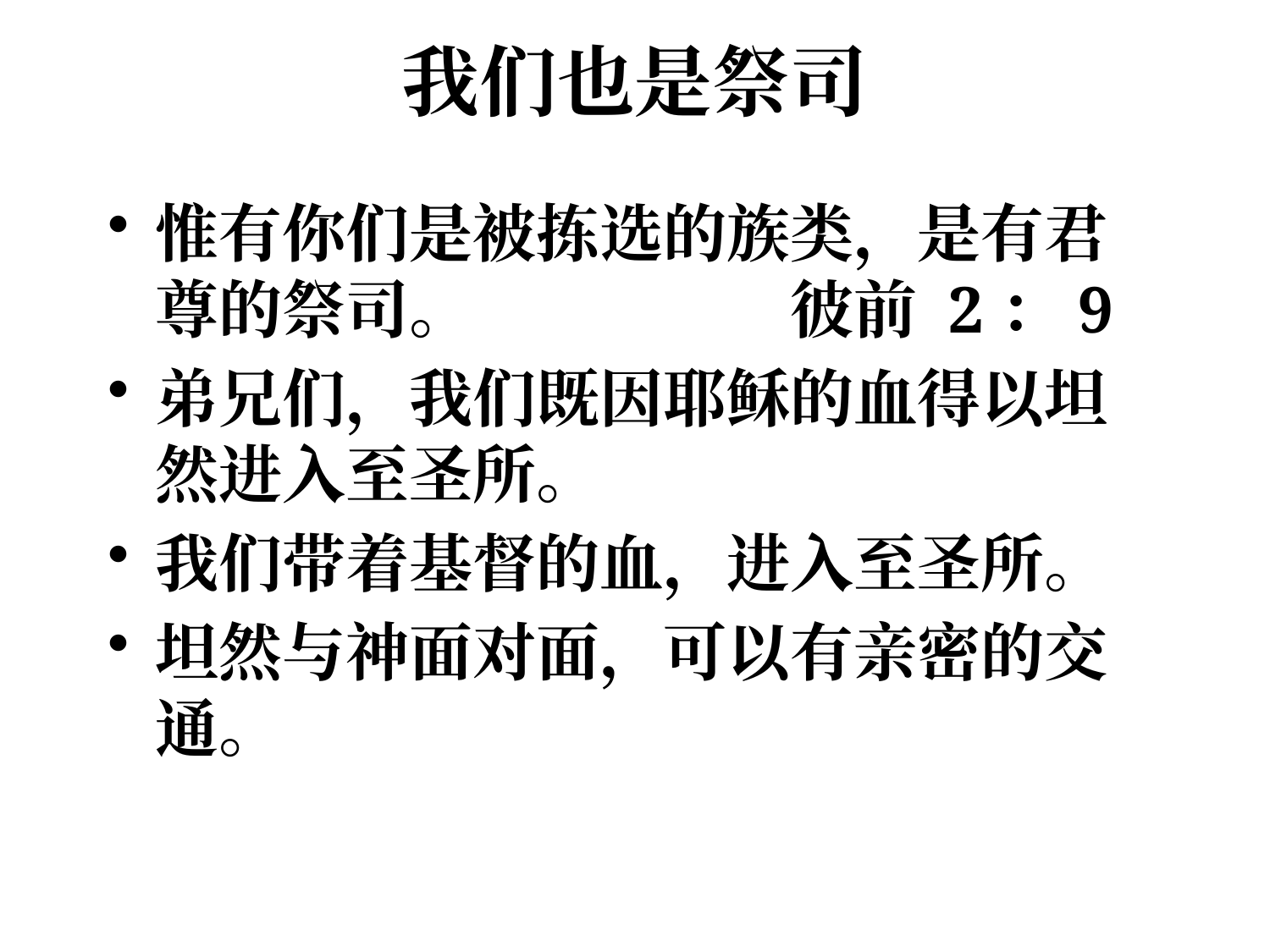

# 我们也是祭司
惟有你们是被拣选的族类，是有君尊的祭司。			彼前 2：9
弟兄们，我们既因耶稣的血得以坦然进入至圣所。
我们带着基督的血，进入至圣所。
坦然与神面对面，可以有亲密的交通。